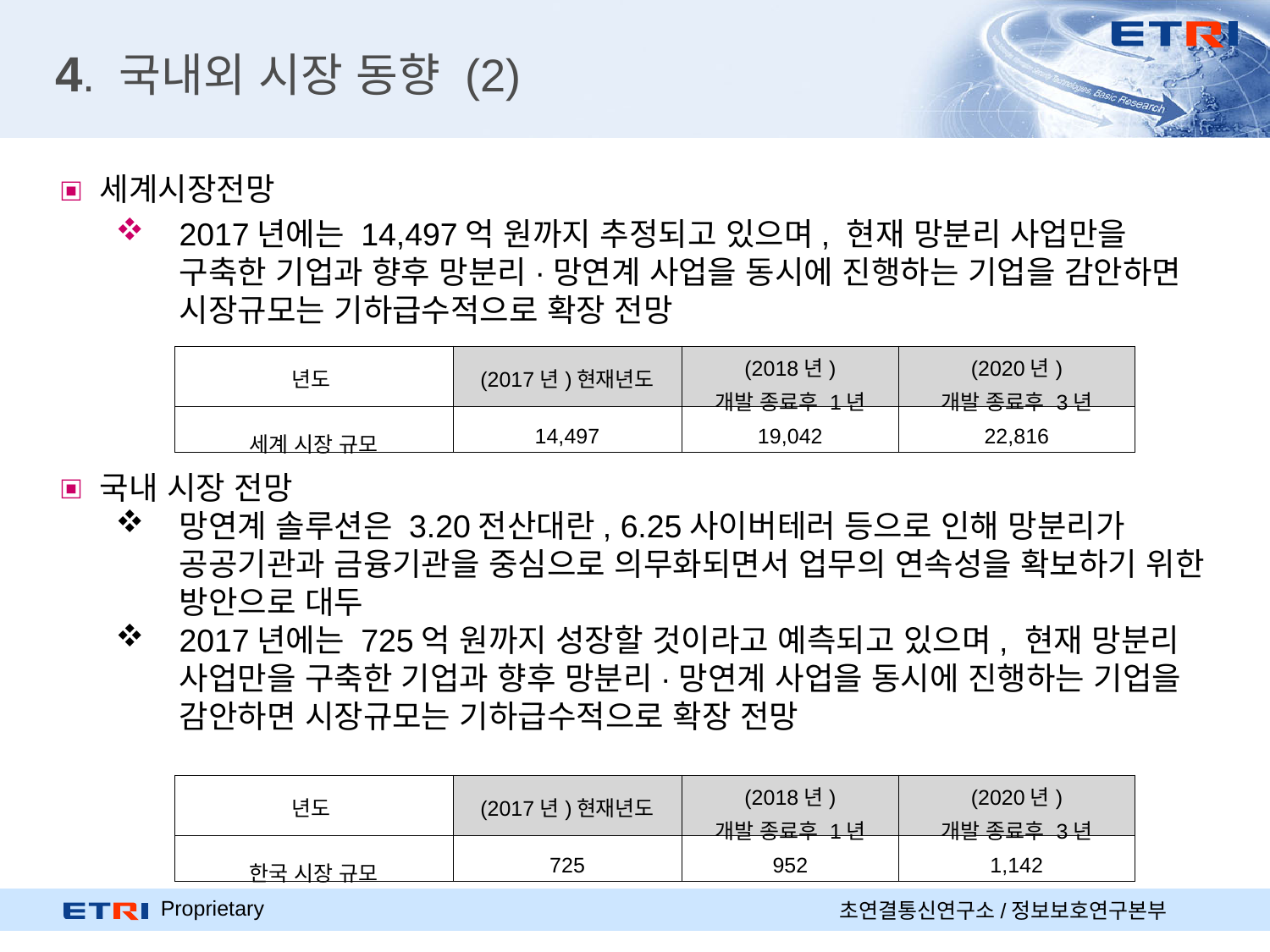

# 4. 국내외 시장 동향 (2)
세계시장전망
2017년에는 14,497억 원까지 추정되고 있으며, 현재 망분리 사업만을 구축한 기업과 향후 망분리·망연계 사업을 동시에 진행하는 기업을 감안하면 시장규모는 기하급수적으로 확장 전망

국내 시장 전망
망연계 솔루션은 3.20전산대란, 6.25사이버테러 등으로 인해 망분리가 공공기관과 금융기관을 중심으로 의무화되면서 업무의 연속성을 확보하기 위한 방안으로 대두
2017년에는 725억 원까지 성장할 것이라고 예측되고 있으며, 현재 망분리 사업만을 구축한 기업과 향후 망분리·망연계 사업을 동시에 진행하는 기업을 감안하면 시장규모는 기하급수적으로 확장 전망

| 년도 | (2017년)현재년도 | (2018년) 개발 종료후 1년 | (2020년) 개발 종료후 3년 |
| --- | --- | --- | --- |
| 세계 시장 규모 | 14,497 | 19,042 | 22,816 |
| 년도 | (2017년)현재년도 | (2018년) 개발 종료후 1년 | (2020년) 개발 종료후 3년 |
| --- | --- | --- | --- |
| 한국 시장 규모 | 725 | 952 | 1,142 |
9
초연결통신연구소/정보보호연구본부